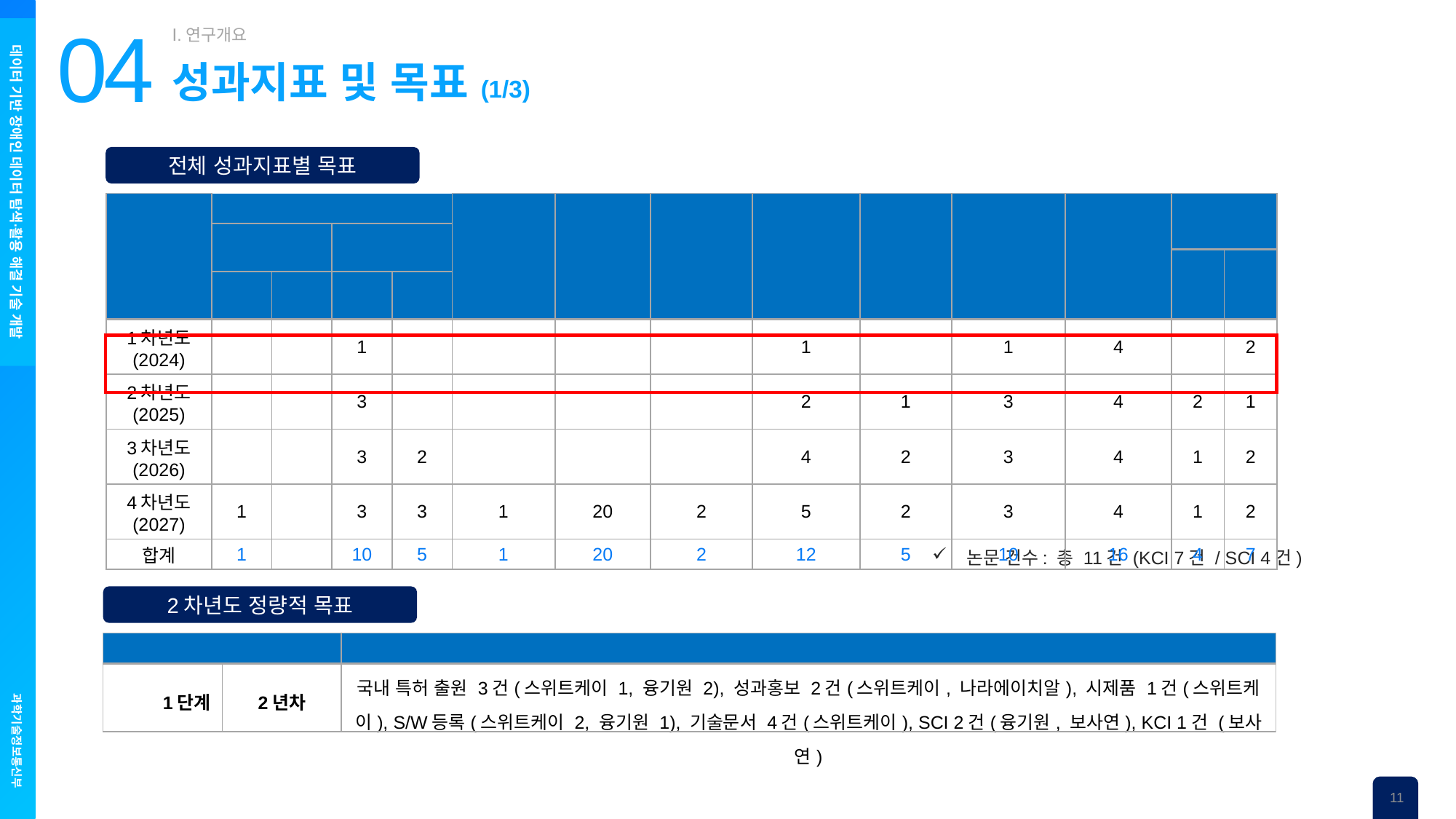

# 04
성과지표 및 목표 (1/3)
전체 성과지표별 목표
| 구분 | 특허 |  |  |  | 기술이전 | 상용화 (백만원) | 기술료 (백만원) | 성과홍보 | 시제품 | S/W 등록 | 기술문서 | 논문 |  |
| --- | --- | --- | --- | --- | --- | --- | --- | --- | --- | --- | --- | --- | --- |
|  | 국제 |  | 국내 |  |  |  |  |  |  |  |  |  |  |
|  |  |  |  |  |  |  |  |  |  |  |  | SCI | KCI |
|  | 출원 | 등록 | 출원 | 등록 |  |  |  |  |  |  |  |  |  |
| 1차년도 (2024) |  |  | 1 |  |  |  |  | 1 |  | 1 | 4 |  | 2 |
| 2차년도 (2025) |  |  | 3 |  |  |  |  | 2 | 1 | 3 | 4 | 2 | 1 |
| 3차년도 (2026) |  |  | 3 | 2 |  |  |  | 4 | 2 | 3 | 4 | 1 | 2 |
| 4차년도 (2027) | 1 |  | 3 | 3 | 1 | 20 | 2 | 5 | 2 | 3 | 4 | 1 | 2 |
| 합계 | 1 |  | 10 | 5 | 1 | 20 | 2 | 12 | 5 | 10 | 16 | 4 | 7 |

논문 건수: 총 11건 (KCI 7건 / SCI 4건)
2차년도 정량적 목표
| 구분 |  | 산출물 |
| --- | --- | --- |
| 1단계 | 2년차 | 국내 특허 출원 3건(스위트케이 1, 융기원 2), 성과홍보 2건(스위트케이, 나라에이치알), 시제품 1건(스위트케이), S/W등록(스위트케이 2, 융기원 1), 기술문서 4건(스위트케이), SCI 2건(융기원, 보사연), KCI 1건 (보사연) |
11